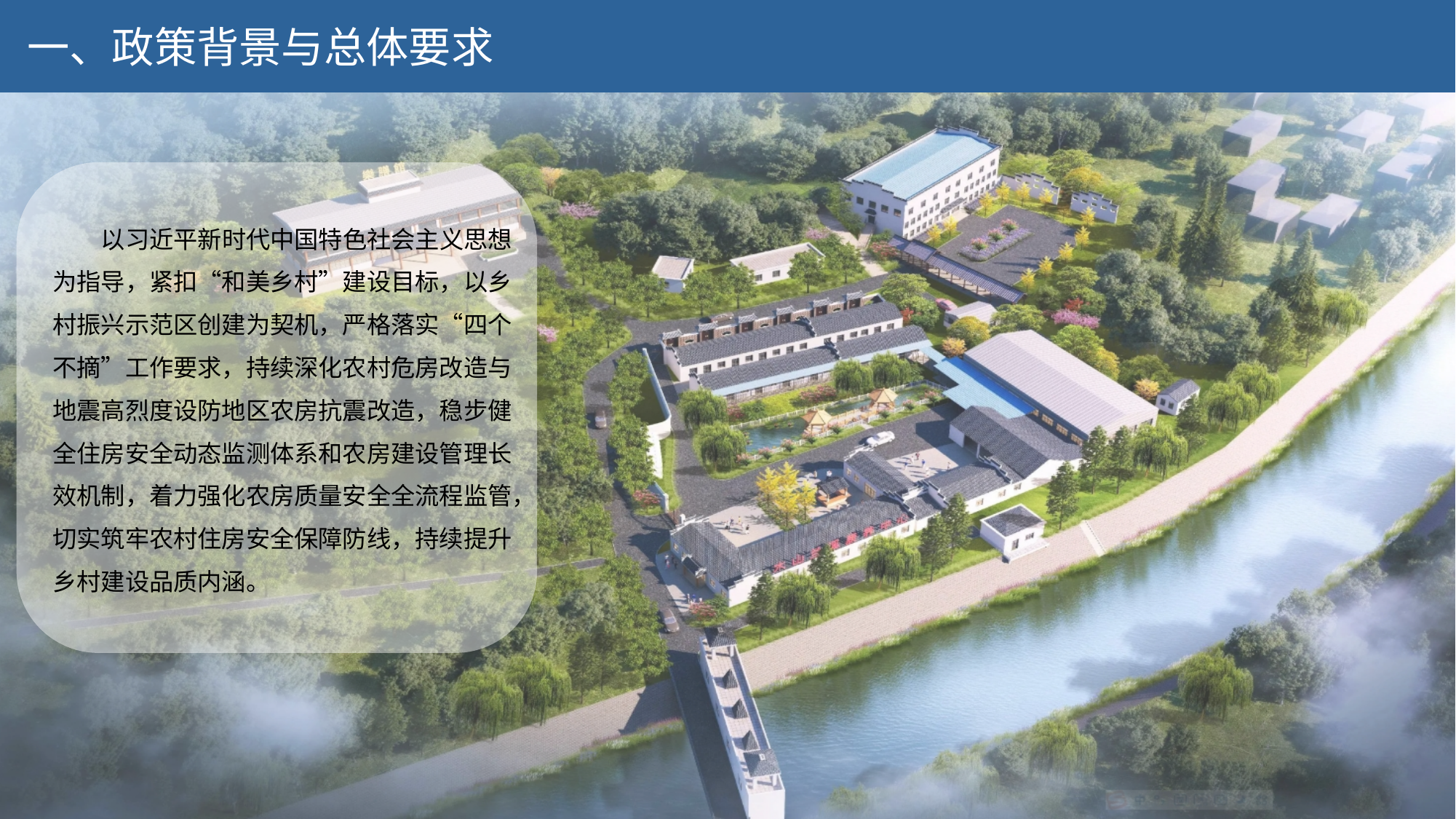

一、政策背景与总体要求

以习近平新时代中国特色社会主义思想为指导，紧扣“和美乡村”建设目标，以乡村振兴示范区创建为契机，严格落实“四个不摘”工作要求，持续深化农村危房改造与地震高烈度设防地区农房抗震改造，稳步健全住房安全动态监测体系和农房建设管理长效机制，着力强化农房质量安全全流程监管，切实筑牢农村住房安全保障防线，持续提升乡村建设品质内涵。